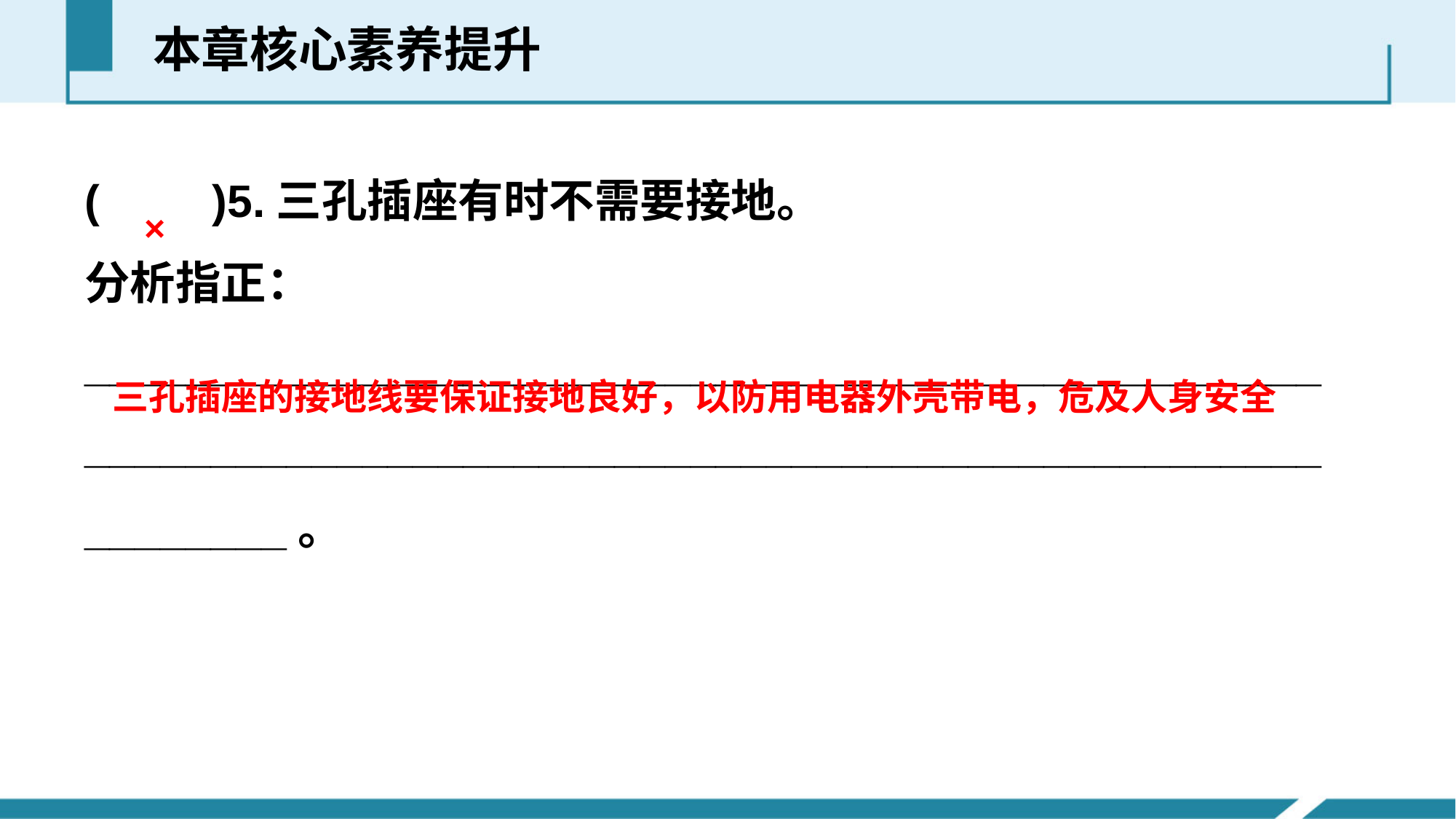

本章核心素养提升
(　　)5.三孔插座有时不需要接地。
分析指正：__________________________________________________________________________________________________________。
×
三孔插座的接地线要保证接地良好，以防用电器外壳带电，危及人身安全